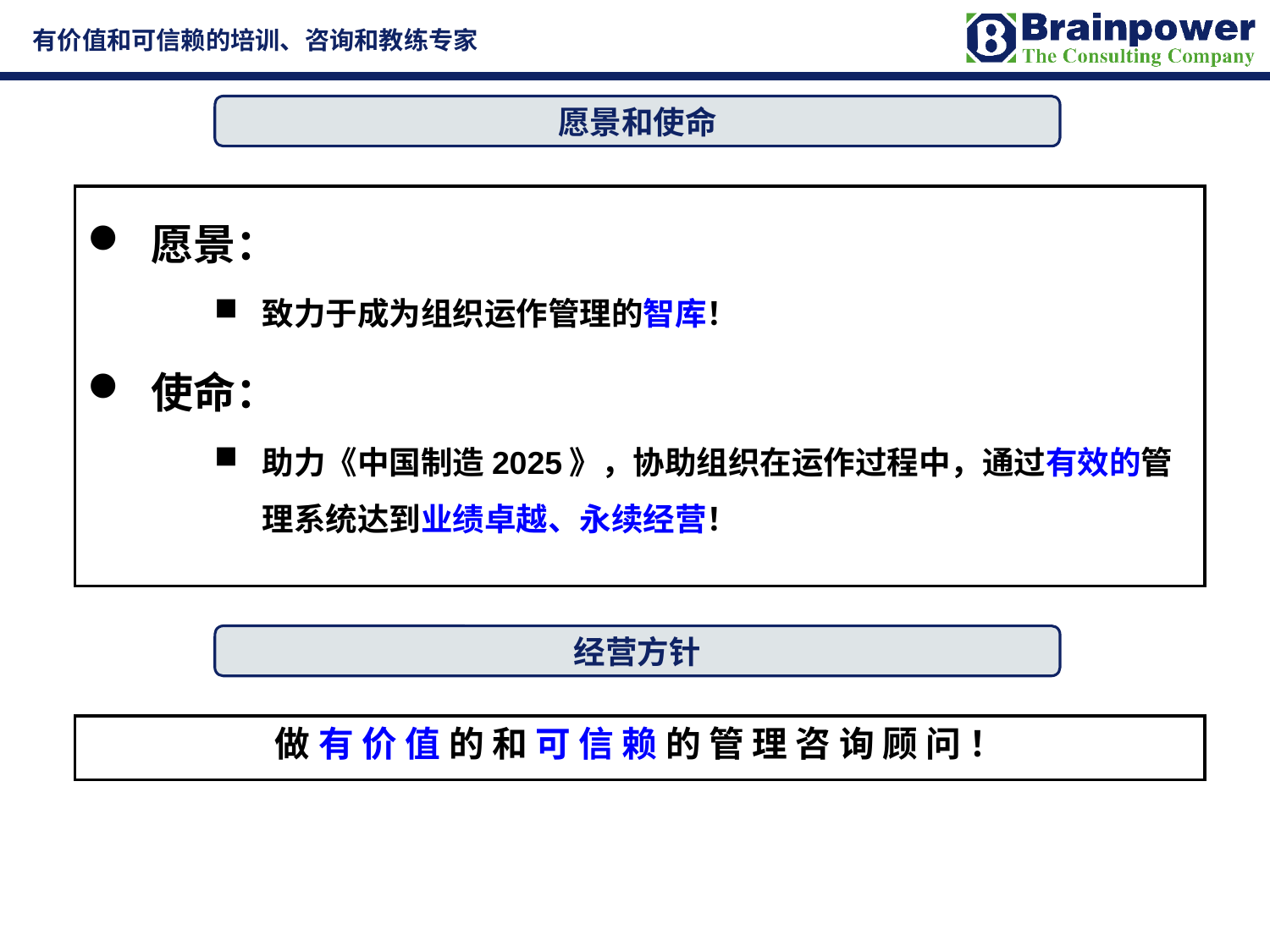

愿景和使命
愿景：
致力于成为组织运作管理的智库！
使命：
助力《中国制造2025》，协助组织在运作过程中，通过有效的管理系统达到业绩卓越、永续经营！
经营方针
做 有 价 值 的 和 可 信 赖 的 管 理 咨 询 顾 问 ！